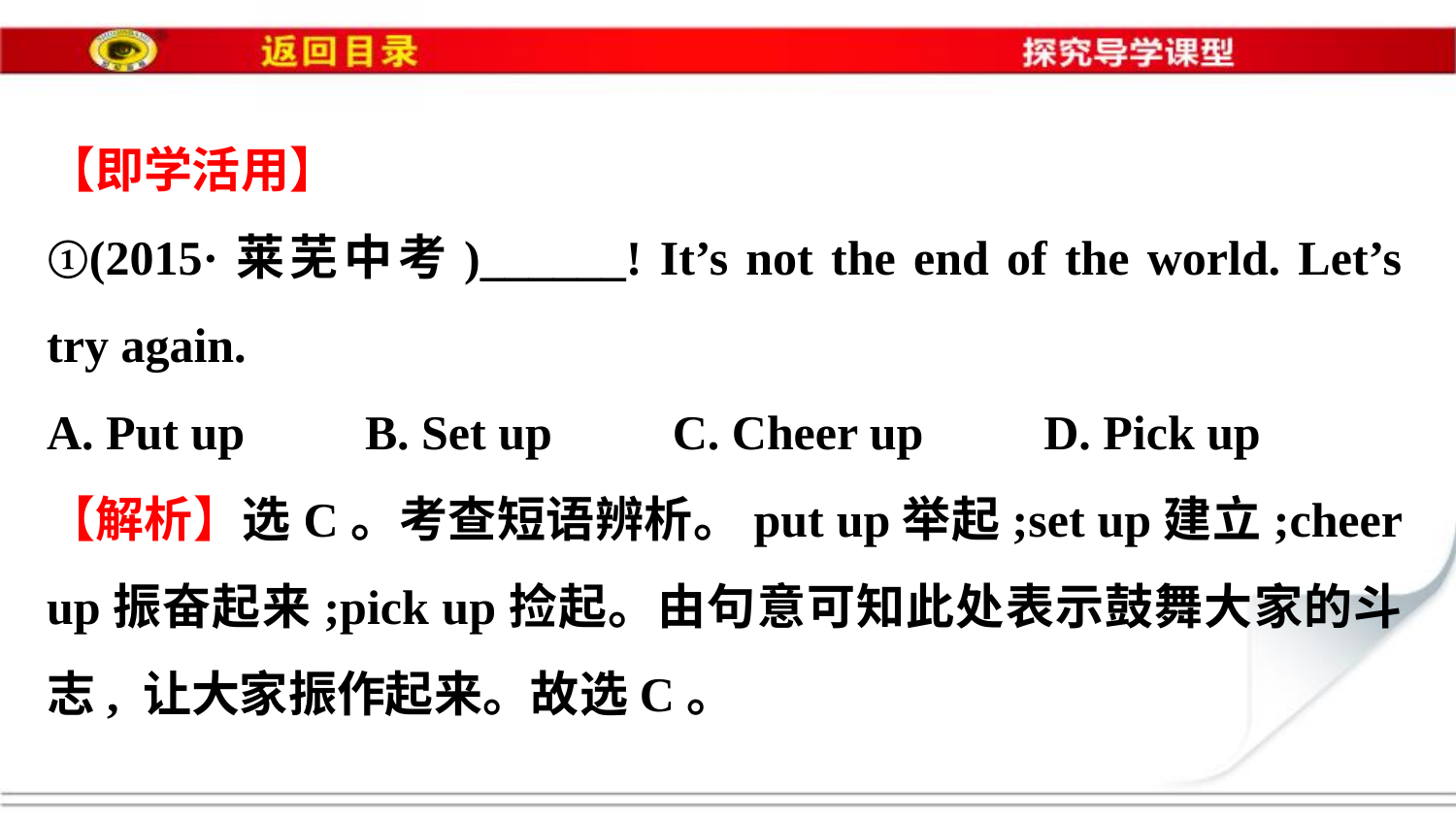

【即学活用】
①(2015·莱芜中考)______! It’s not the end of the world. Let’s try again.
A. Put up　　B. Set up　　C. Cheer up　　D. Pick up
【解析】选C。考查短语辨析。put up举起;set up建立;cheer up振奋起来;pick up捡起。由句意可知此处表示鼓舞大家的斗志, 让大家振作起来。故选C。